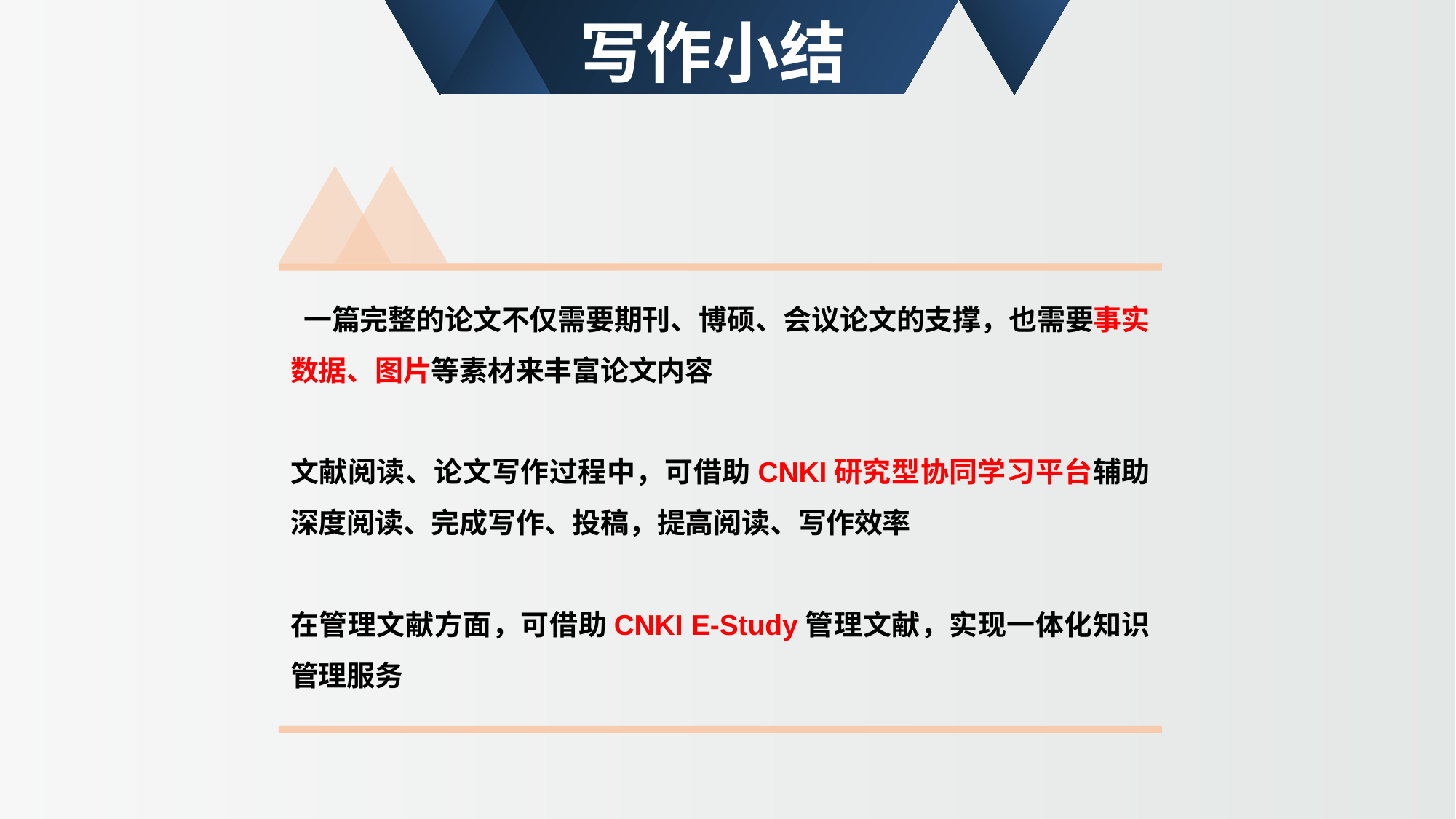

# 写作小结

 一篇完整的论文不仅需要期刊、博硕、会议论文的支撑，也需要事实数据、图片等素材来丰富论文内容

文献阅读、论文写作过程中，可借助CNKI研究型协同学习平台辅助深度阅读、完成写作、投稿，提高阅读、写作效率

在管理文献方面，可借助CNKI E-Study管理文献，实现一体化知识管理服务